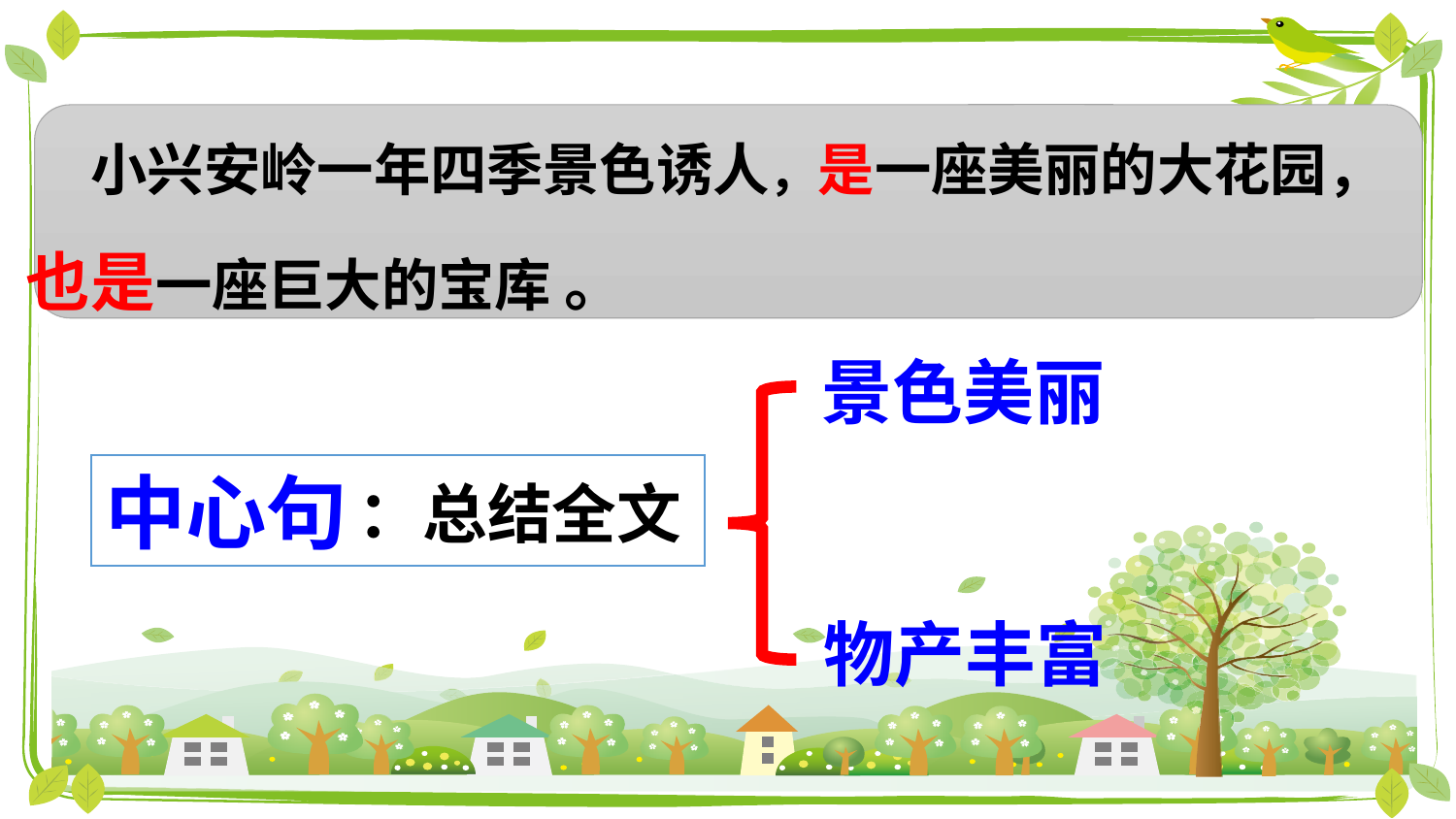

小兴安岭一年四季景色诱人，是一座美丽的大花园，也是一座巨大的宝库 。

景色美丽

中心句
：总结全文
物产丰富